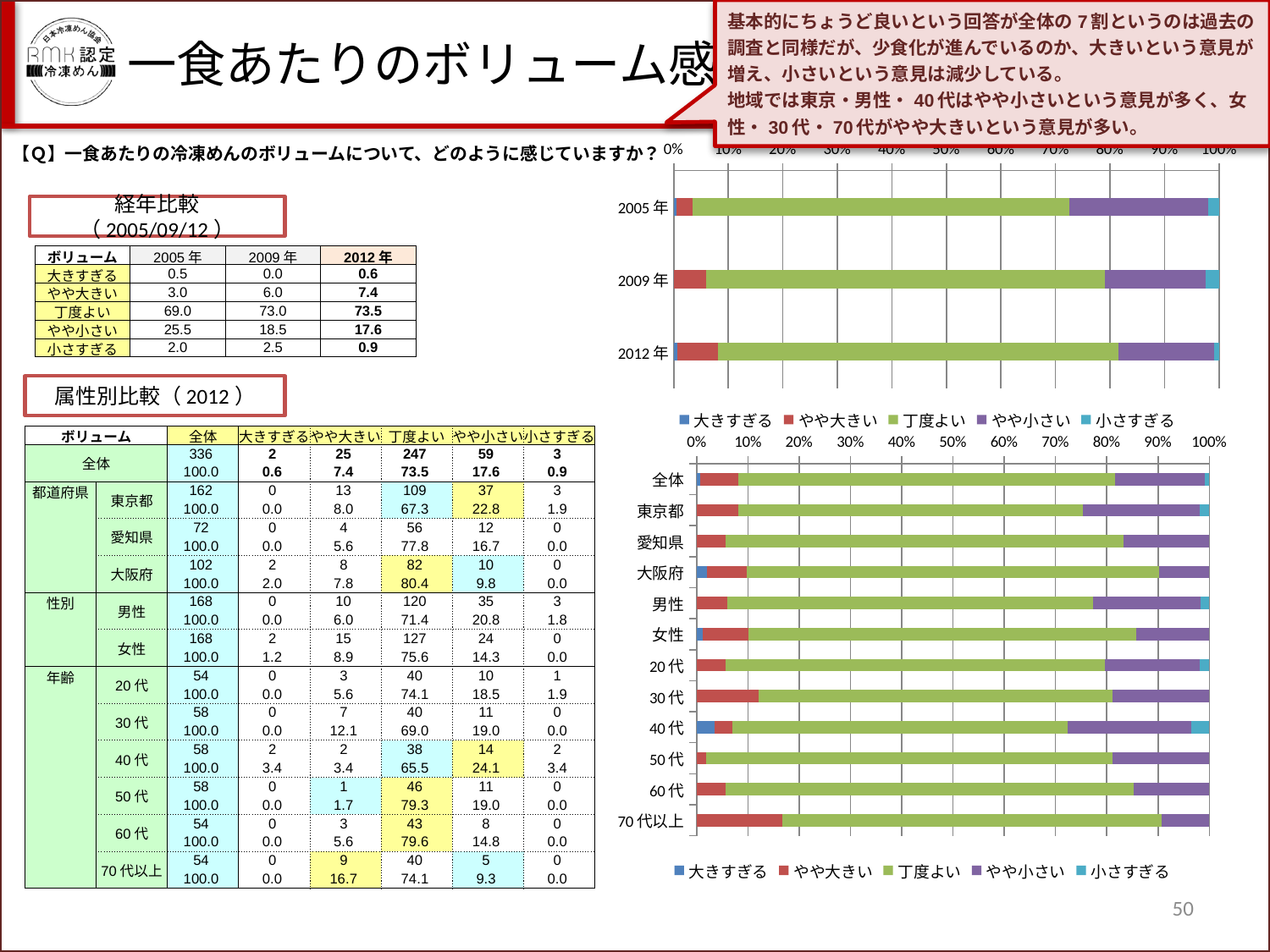

基本的にちょうど良いという回答が全体の7割というのは過去の調査と同様だが、少食化が進んでいるのか、大きいという意見が増え、小さいという意見は減少している。
地域では東京・男性・40代はやや小さいという意見が多く、女性・30代・70代がやや大きいという意見が多い。
一食あたりのボリューム感
【Ｑ】一食あたりの冷凍めんのボリュームについて、どのように感じていますか？

### Chart

| Category | 大きすぎる | やや大きい | 丁度よい | やや小さい | 小さすぎる |
|---|---|---|---|---|---|
| 2005年 | 0.5 | 3.0 | 69.0 | 25.5 | 2.0 |
| 2009年 | 0.0 | 6.0 | 73.0 | 18.5 | 2.5 |
| 2012年 | 0.5952380952380952 | 7.440476190476193 | 73.51190476190484 | 17.55952380952378 | 0.8928571428571426 |
経年比較（2005/09/12）
| ボリューム | 2005年 | 2009年 | 2012年 |
| --- | --- | --- | --- |
| 大きすぎる | 0.5 | 0.0 | 0.6 |
| やや大きい | 3.0 | 6.0 | 7.4 |
| 丁度よい | 69.0 | 73.0 | 73.5 |
| やや小さい | 25.5 | 18.5 | 17.6 |
| 小さすぎる | 2.0 | 2.5 | 0.9 |
属性別比較（2012）
| ボリューム |  | 全体 | 大きすぎる | やや大きい | 丁度よい | やや小さい | 小さすぎる |
| --- | --- | --- | --- | --- | --- | --- | --- |
| 全体 |  | 336 | 2 | 25 | 247 | 59 | 3 |
|  |  | 100.0 | 0.6 | 7.4 | 73.5 | 17.6 | 0.9 |
| 都道府県 | 東京都 | 162 | 0 | 13 | 109 | 37 | 3 |
|  |  | 100.0 | 0.0 | 8.0 | 67.3 | 22.8 | 1.9 |
|  | 愛知県 | 72 | 0 | 4 | 56 | 12 | 0 |
|  |  | 100.0 | 0.0 | 5.6 | 77.8 | 16.7 | 0.0 |
|  | 大阪府 | 102 | 2 | 8 | 82 | 10 | 0 |
|  |  | 100.0 | 2.0 | 7.8 | 80.4 | 9.8 | 0.0 |
| 性別 | 男性 | 168 | 0 | 10 | 120 | 35 | 3 |
|  |  | 100.0 | 0.0 | 6.0 | 71.4 | 20.8 | 1.8 |
|  | 女性 | 168 | 2 | 15 | 127 | 24 | 0 |
|  |  | 100.0 | 1.2 | 8.9 | 75.6 | 14.3 | 0.0 |
| 年齢 | 20代 | 54 | 0 | 3 | 40 | 10 | 1 |
|  |  | 100.0 | 0.0 | 5.6 | 74.1 | 18.5 | 1.9 |
|  | 30代 | 58 | 0 | 7 | 40 | 11 | 0 |
|  |  | 100.0 | 0.0 | 12.1 | 69.0 | 19.0 | 0.0 |
|  | 40代 | 58 | 2 | 2 | 38 | 14 | 2 |
|  |  | 100.0 | 3.4 | 3.4 | 65.5 | 24.1 | 3.4 |
|  | 50代 | 58 | 0 | 1 | 46 | 11 | 0 |
|  |  | 100.0 | 0.0 | 1.7 | 79.3 | 19.0 | 0.0 |
|  | 60代 | 54 | 0 | 3 | 43 | 8 | 0 |
|  |  | 100.0 | 0.0 | 5.6 | 79.6 | 14.8 | 0.0 |
|  | 70代以上 | 54 | 0 | 9 | 40 | 5 | 0 |
|  |  | 100.0 | 0.0 | 16.7 | 74.1 | 9.3 | 0.0 |

### Chart

| Category | 大きすぎる | やや大きい | 丁度よい | やや小さい | 小さすぎる |
|---|---|---|---|---|---|
| 全体 | 0.5952380952380952 | 7.440476190476193 | 73.51190476190484 | 17.55952380952378 | 0.8928571428571426 |
| 東京都 | 0.0 | 8.024691358024697 | 67.28395061728395 | 22.839506172839506 | 1.851851851851852 |
| 愛知県 | 0.0 | 5.555555555555548 | 77.77777777777773 | 16.666666666666664 | 0.0 |
| 大阪府 | 1.96078431372549 | 7.8431372549019605 | 80.39215686274508 | 9.803921568627452 | 0.0 |
| 男性 | 0.0 | 5.952380952380948 | 71.42857142857139 | 20.83333333333331 | 1.7857142857142843 |
| 女性 | 1.1904761904761905 | 8.928571428571416 | 75.5952380952381 | 14.285714285714286 | 0.0 |
| 20代 | 0.0 | 5.555555555555548 | 74.07407407407405 | 18.51851851851853 | 1.851851851851852 |
| 30代 | 0.0 | 12.068965517241379 | 68.96551724137939 | 18.965517241379267 | 0.0 |
| 40代 | 3.4482758620689653 | 3.4482758620689653 | 65.51724137931042 | 24.137931034482783 | 3.4482758620689653 |
| 50代 | 0.0 | 1.7241379310344827 | 79.3103448275861 | 18.965517241379267 | 0.0 |
| 60代 | 0.0 | 5.555555555555548 | 79.62962962962963 | 14.81481481481482 | 0.0 |
| 70代以上 | 0.0 | 16.666666666666664 | 74.07407407407405 | 9.259259259259272 | 0.0 |
50